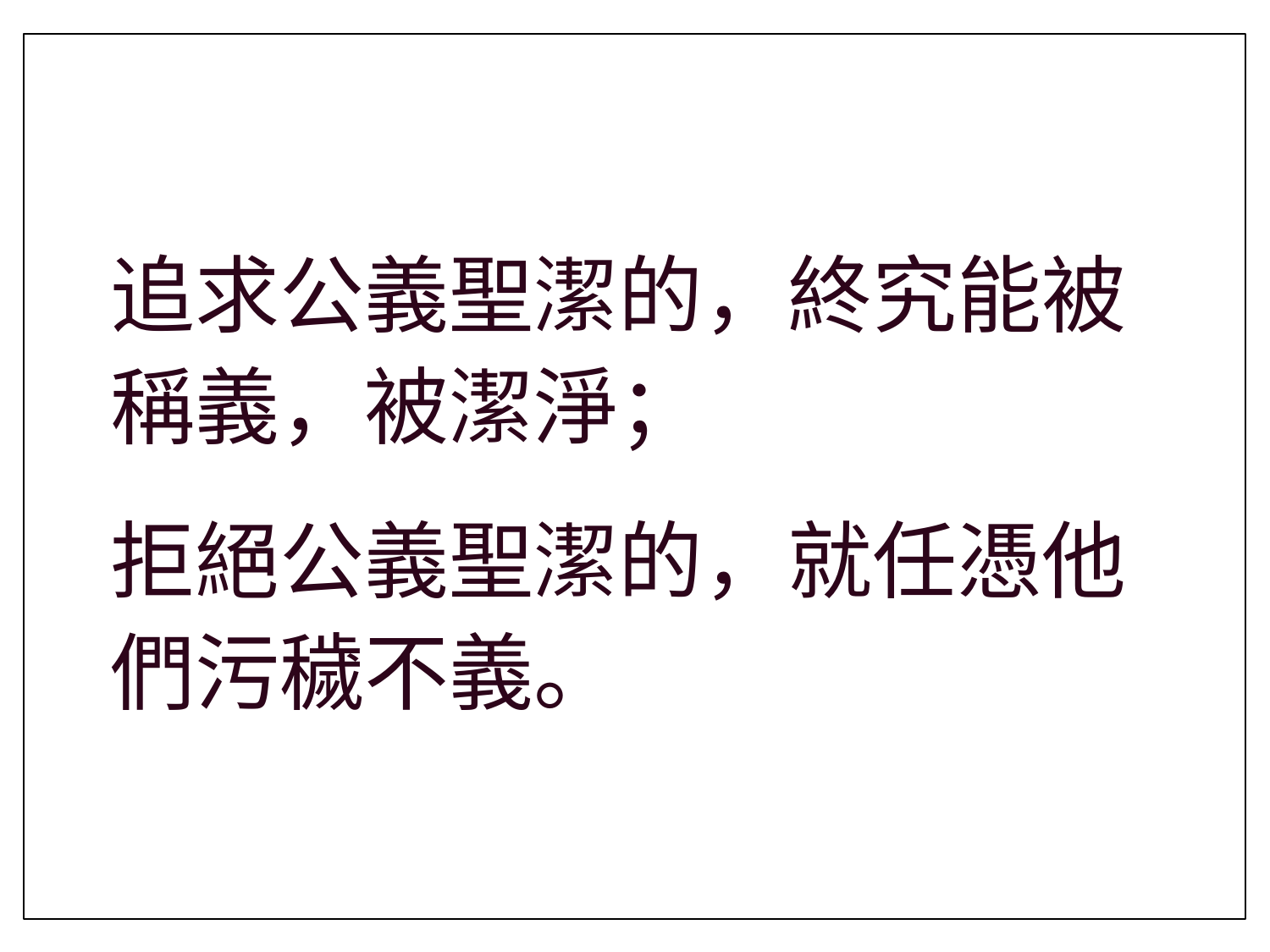

追求公義聖潔的，終究能被稱義，被潔淨；
拒絕公義聖潔的，就任憑他們污穢不義。